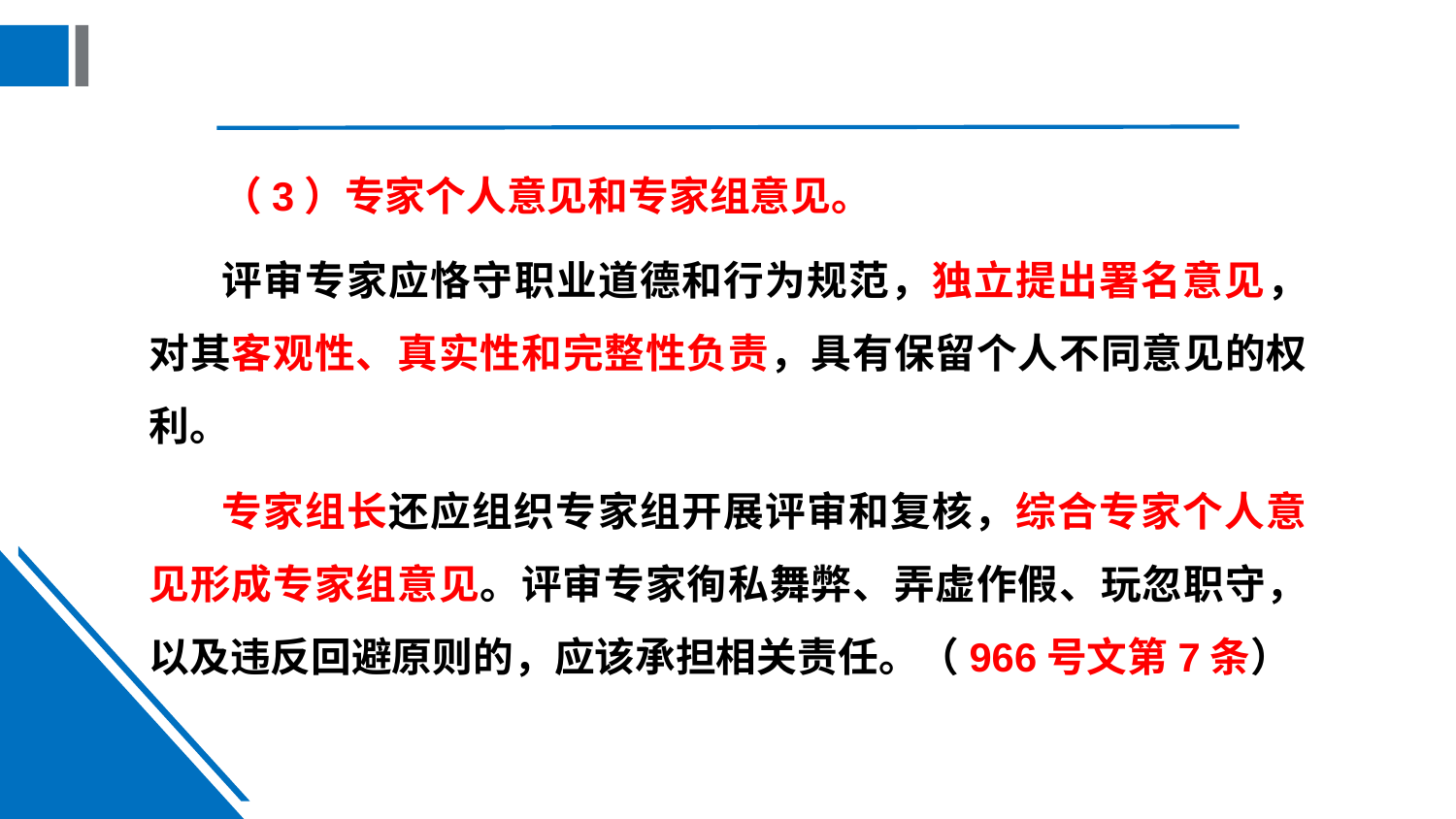

（3）专家个人意见和专家组意见。
评审专家应恪守职业道德和行为规范，独立提出署名意见，对其客观性、真实性和完整性负责，具有保留个人不同意见的权利。
专家组长还应组织专家组开展评审和复核，综合专家个人意见形成专家组意见。评审专家徇私舞弊、弄虚作假、玩忽职守，以及违反回避原则的，应该承担相关责任。（966号文第7条）
32